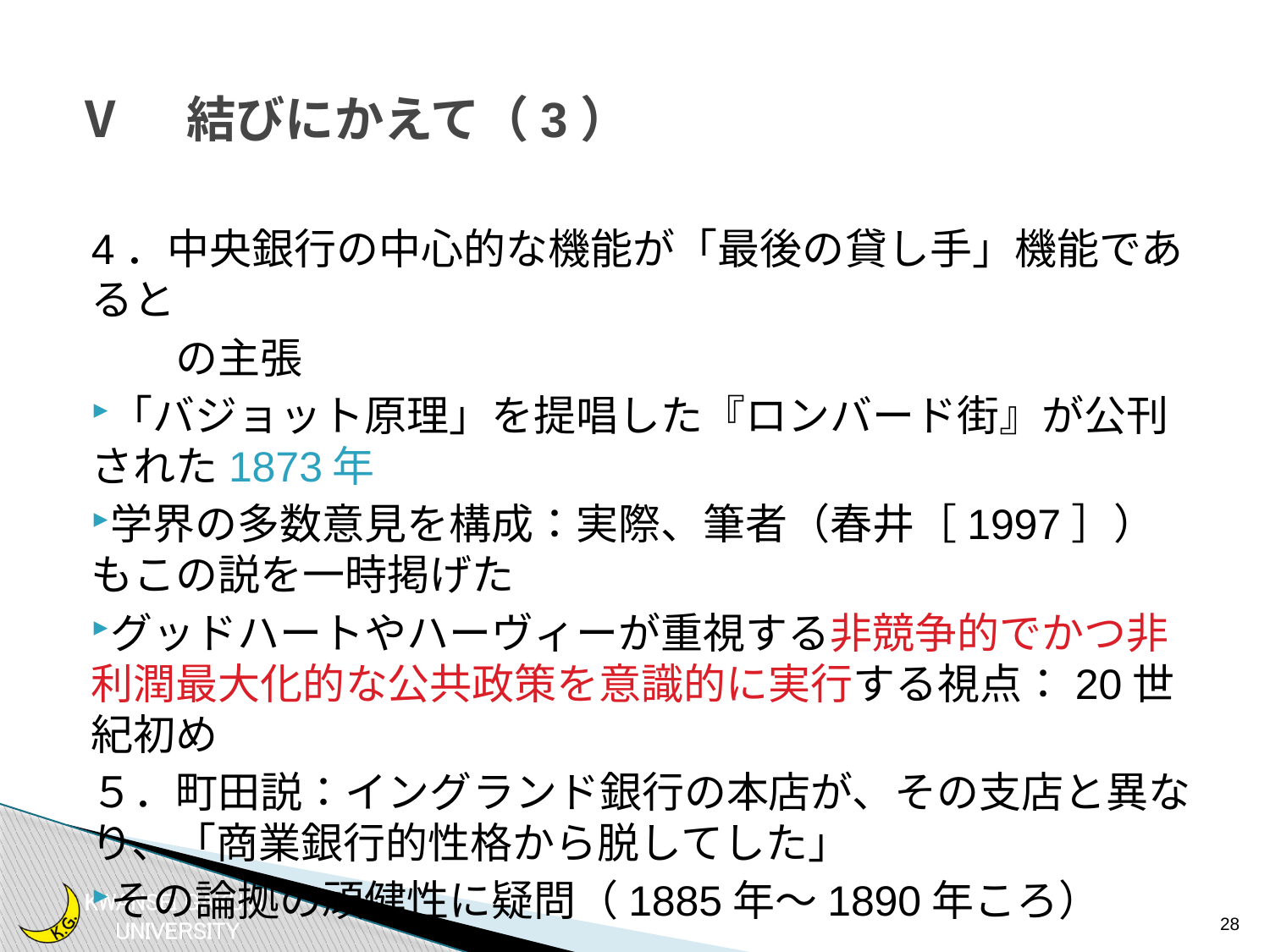

# Ⅴ　結びにかえて（3）
4．中央銀行の中心的な機能が「最後の貸し手」機能であると
　　の主張
「バジョット原理」を提唱した『ロンバード街』が公刊された1873年
学界の多数意見を構成：実際、筆者（春井［1997］）もこの説を一時掲げた
グッドハートやハーヴィーが重視する非競争的でかつ非利潤最大化的な公共政策を意識的に実行する視点：20世紀初め
５．町田説：イングランド銀行の本店が、その支店と異なり、「商業銀行的性格から脱してした」
その論拠の頑健性に疑問（1885年～1890年ころ）

28